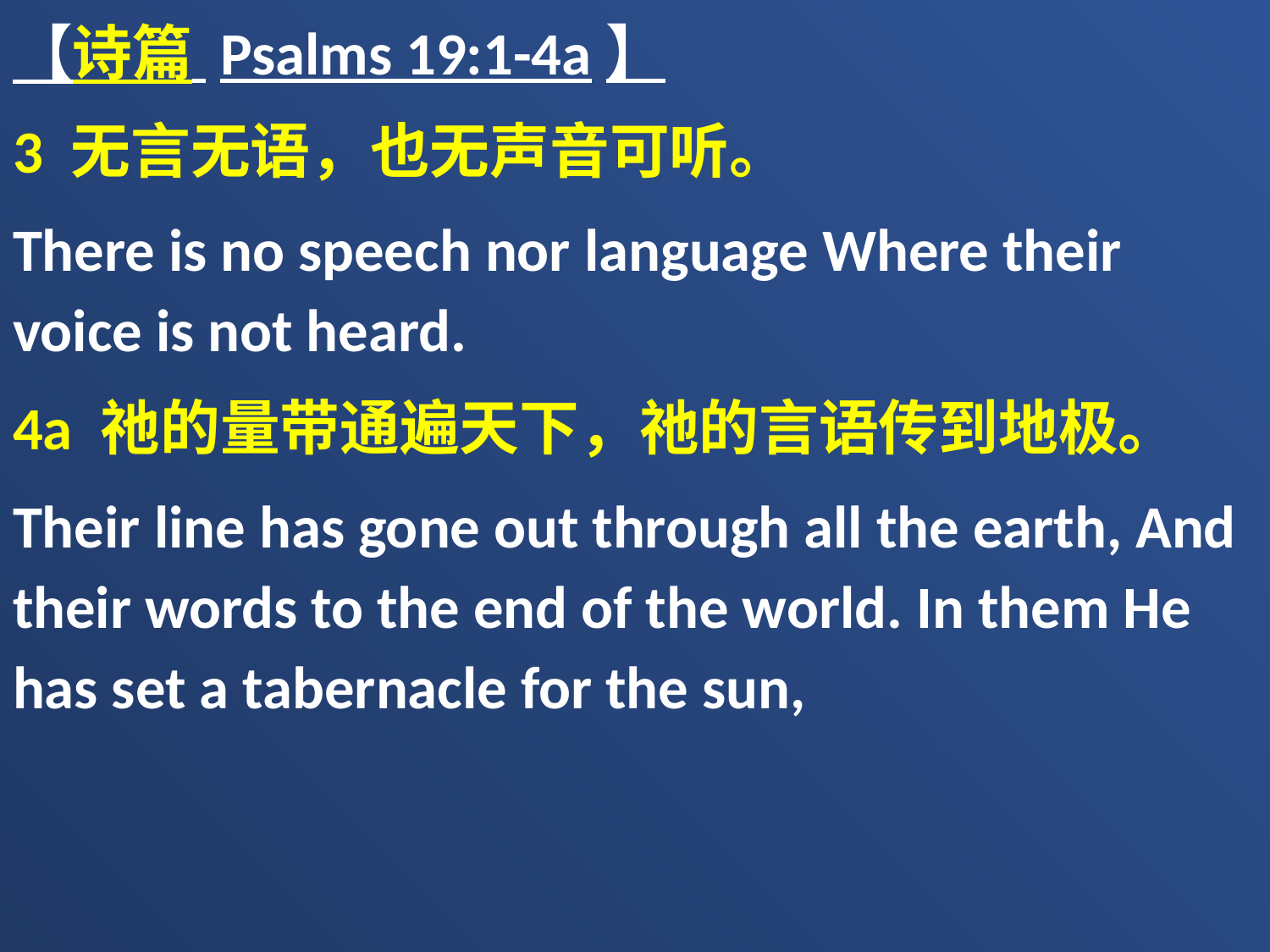

【诗篇 Psalms 19:1-4a】
3 无言无语，也无声音可听。
There is no speech nor language Where their voice is not heard.
4a 祂的量带通遍天下，祂的言语传到地极。
Their line has gone out through all the earth, And their words to the end of the world. In them He has set a tabernacle for the sun,